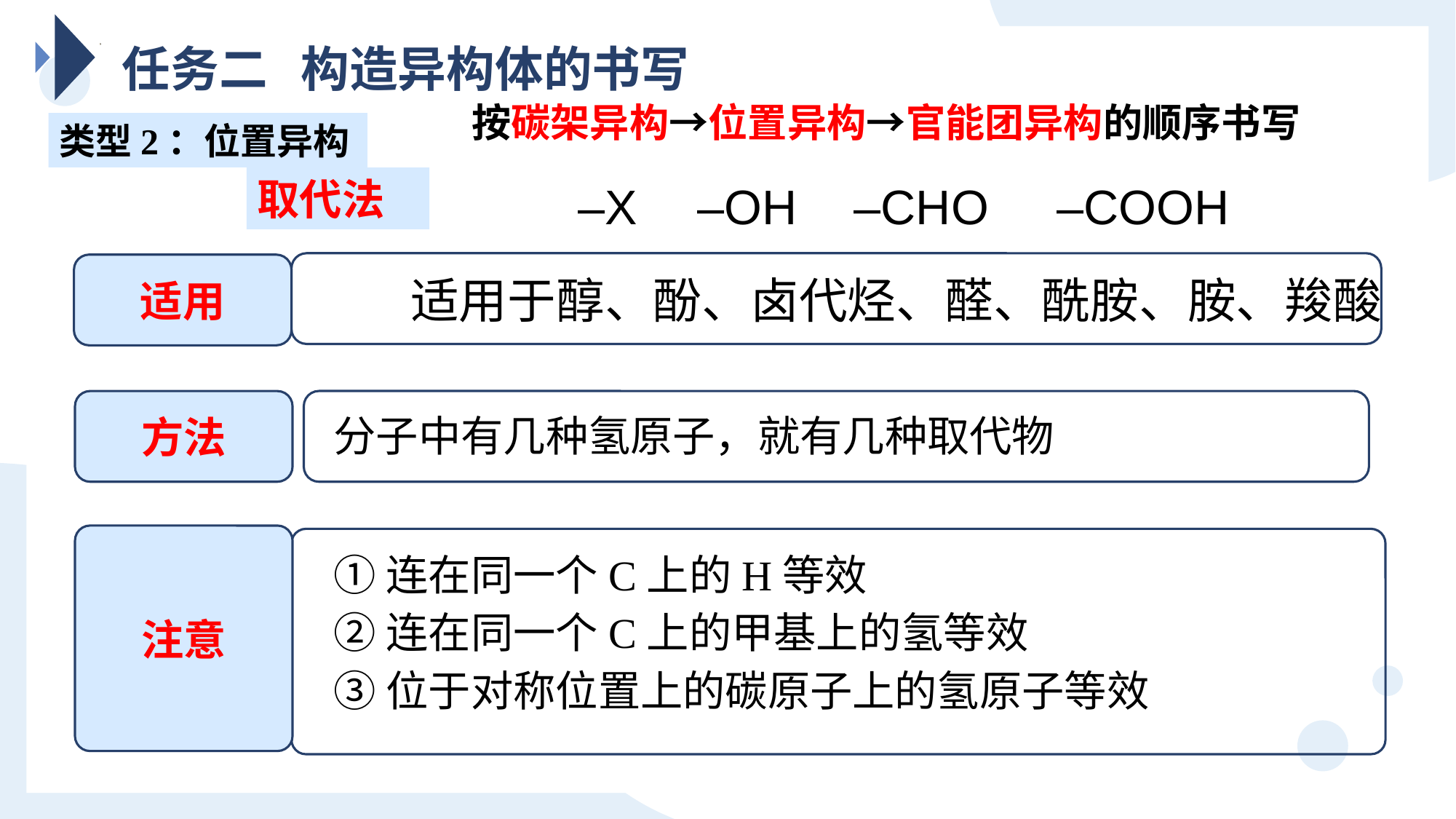

任务二   构造异构体的书写

按碳架异构→位置异构→官能团异构的顺序书写
类型2：位置异构
取代法
–X
–OH
–CHO
–COOH

适用
适用于醇、酚、卤代烃、醛、酰胺、胺、羧酸

方法
分子中有几种氢原子，就有几种取代物
注意

①连在同一个C上的H等效
②连在同一个C上的甲基上的氢等效
③位于对称位置上的碳原子上的氢原子等效